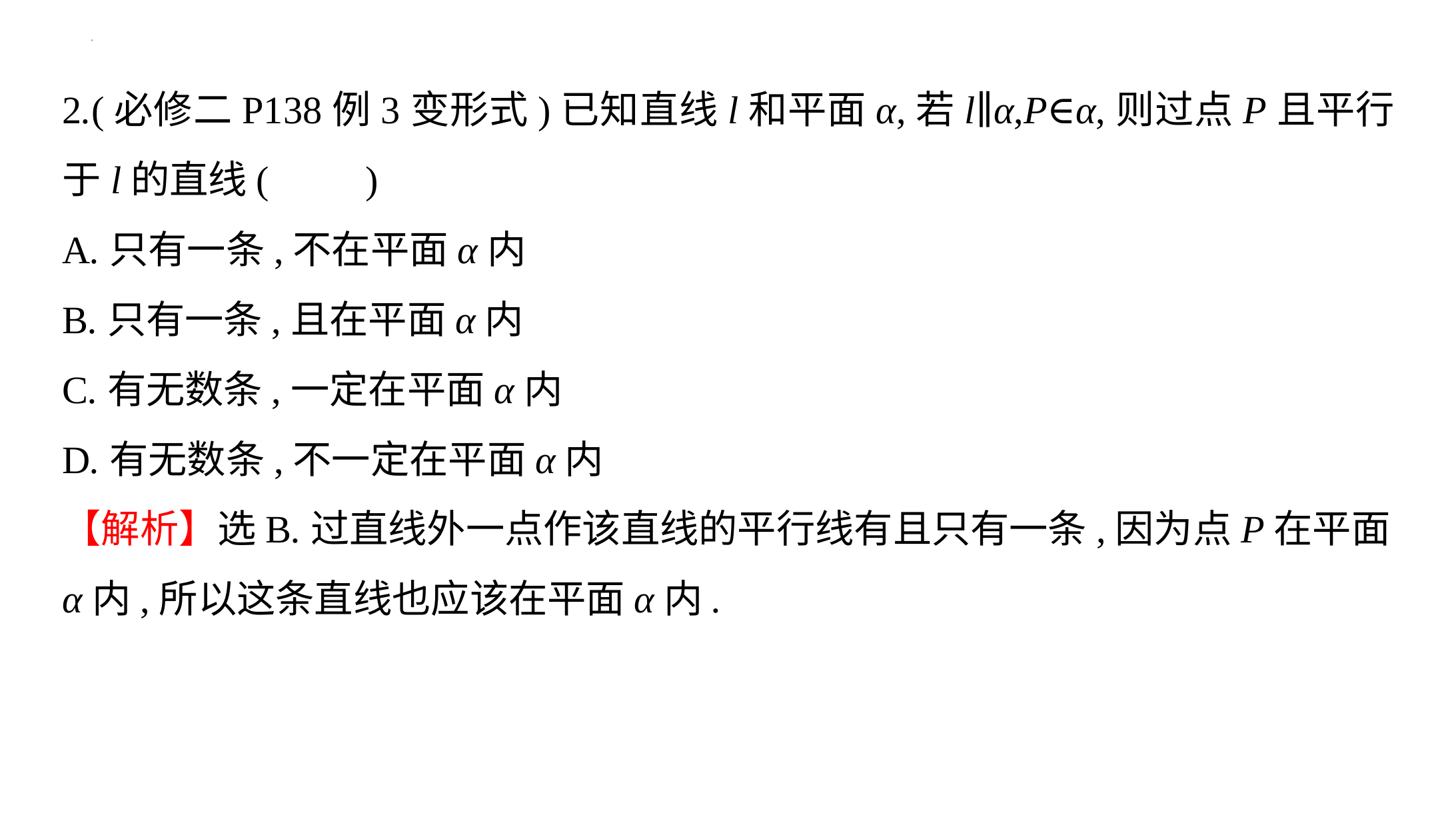

2.(必修二P138例3变形式)已知直线l和平面α,若l∥α,P∈α,则过点P且平行于l的直线(　　)
A.只有一条,不在平面α内
B.只有一条,且在平面α内
C.有无数条,一定在平面α内
D.有无数条,不一定在平面α内
【解析】选B.过直线外一点作该直线的平行线有且只有一条,因为点P在平面α内,所以这条直线也应该在平面α内.